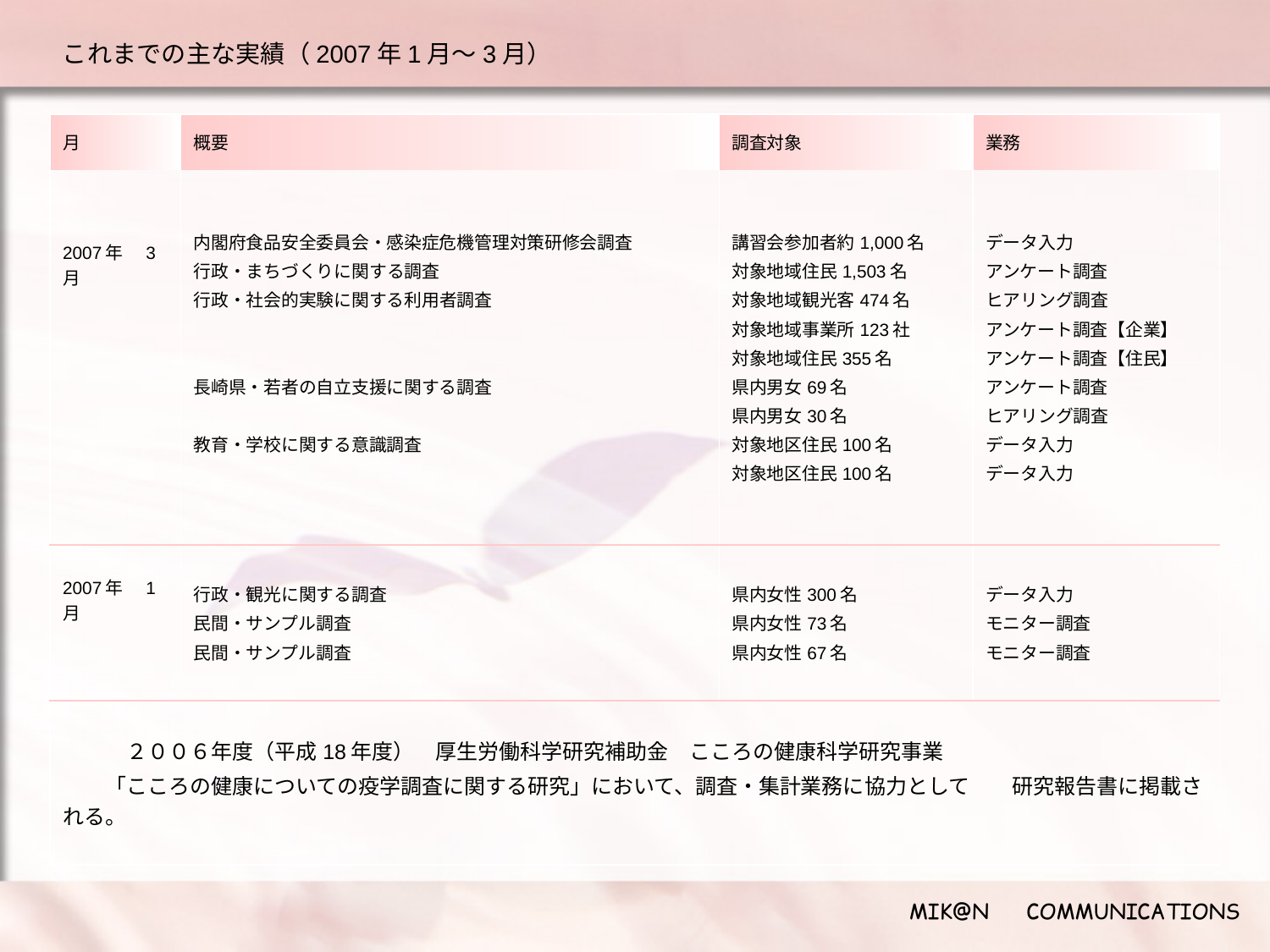

# これまでの主な実績（2007年1月～3月）
| 月 | 概要 | 調査対象 | 業務 |
| --- | --- | --- | --- |
| 2007年　3月 | 内閣府食品安全委員会・感染症危機管理対策研修会調査 行政・まちづくりに関する調査 行政・社会的実験に関する利用者調査 　　　　 　　　　 長崎県・若者の自立支援に関する調査 　　　　　 教育・学校に関する意識調査 | 講習会参加者約1,000名 対象地域住民1,503名 対象地域観光客474名 対象地域事業所123社 対象地域住民355名 県内男女69名 県内男女30名 対象地区住民100名 対象地区住民100名 | データ入力 アンケート調査 ヒアリング調査 アンケート調査【企業】 アンケート調査【住民】 アンケート調査 ヒアリング調査 データ入力 データ入力 |
| 2007年　1月 | 行政・観光に関する調査 民間・サンプル調査 民間・サンプル調査 | 県内女性300名 県内女性73名 県内女性67名 | データ入力 モニター調査 モニター調査 |
| ２００６年度（平成18年度）　厚生労働科学研究補助金　こころの健康科学研究事業 　　「こころの健康についての疫学調査に関する研究」において、調査・集計業務に協力として　　研究報告書に掲載される。 |  |  |  |
MIK@N 　COMMUNICATIONS